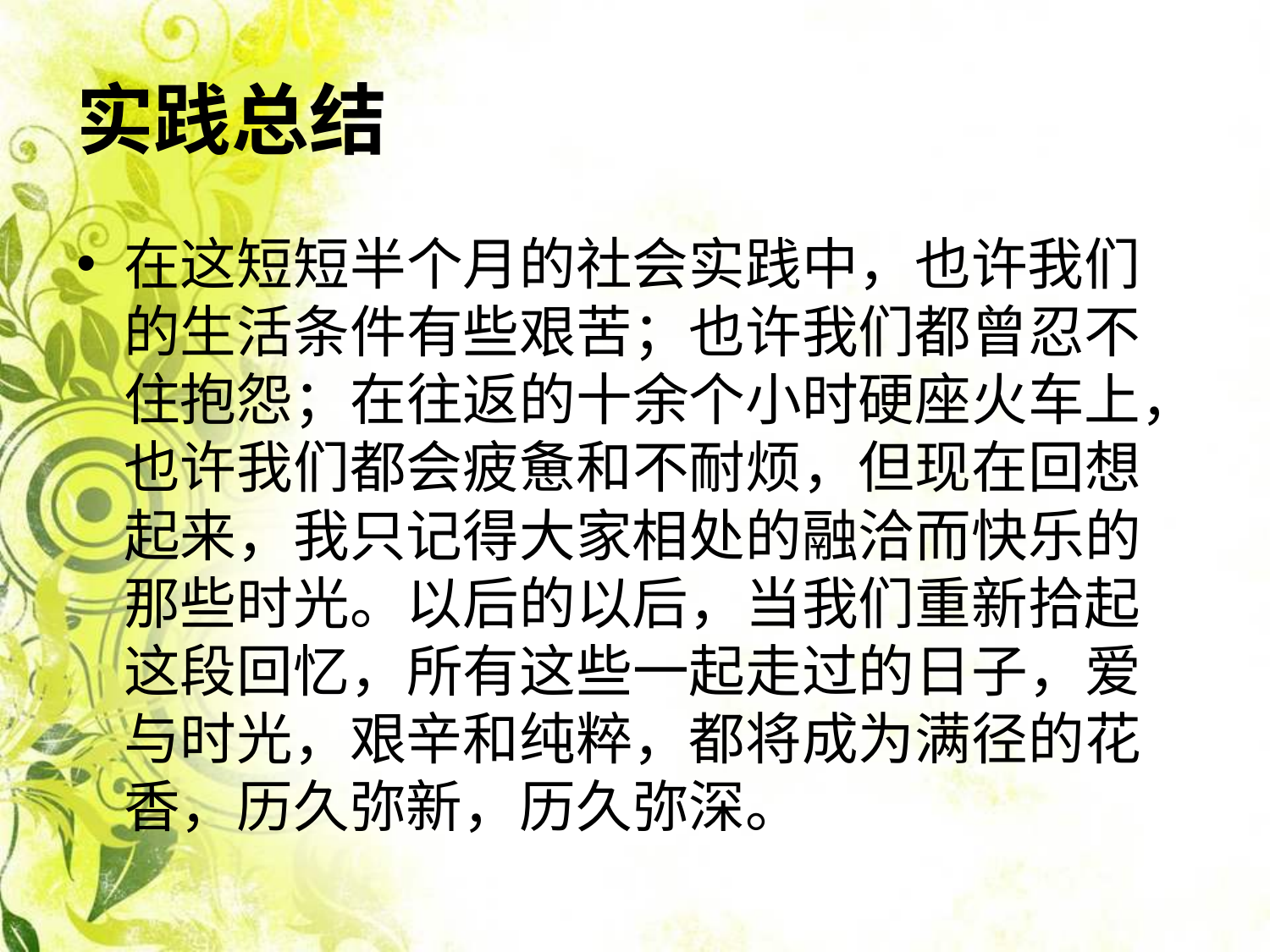

# 实践总结
在这短短半个月的社会实践中，也许我们的生活条件有些艰苦；也许我们都曾忍不住抱怨；在往返的十余个小时硬座火车上，也许我们都会疲惫和不耐烦，但现在回想起来，我只记得大家相处的融洽而快乐的那些时光。以后的以后，当我们重新拾起这段回忆，所有这些一起走过的日子，爱与时光，艰辛和纯粹，都将成为满径的花香，历久弥新，历久弥深。